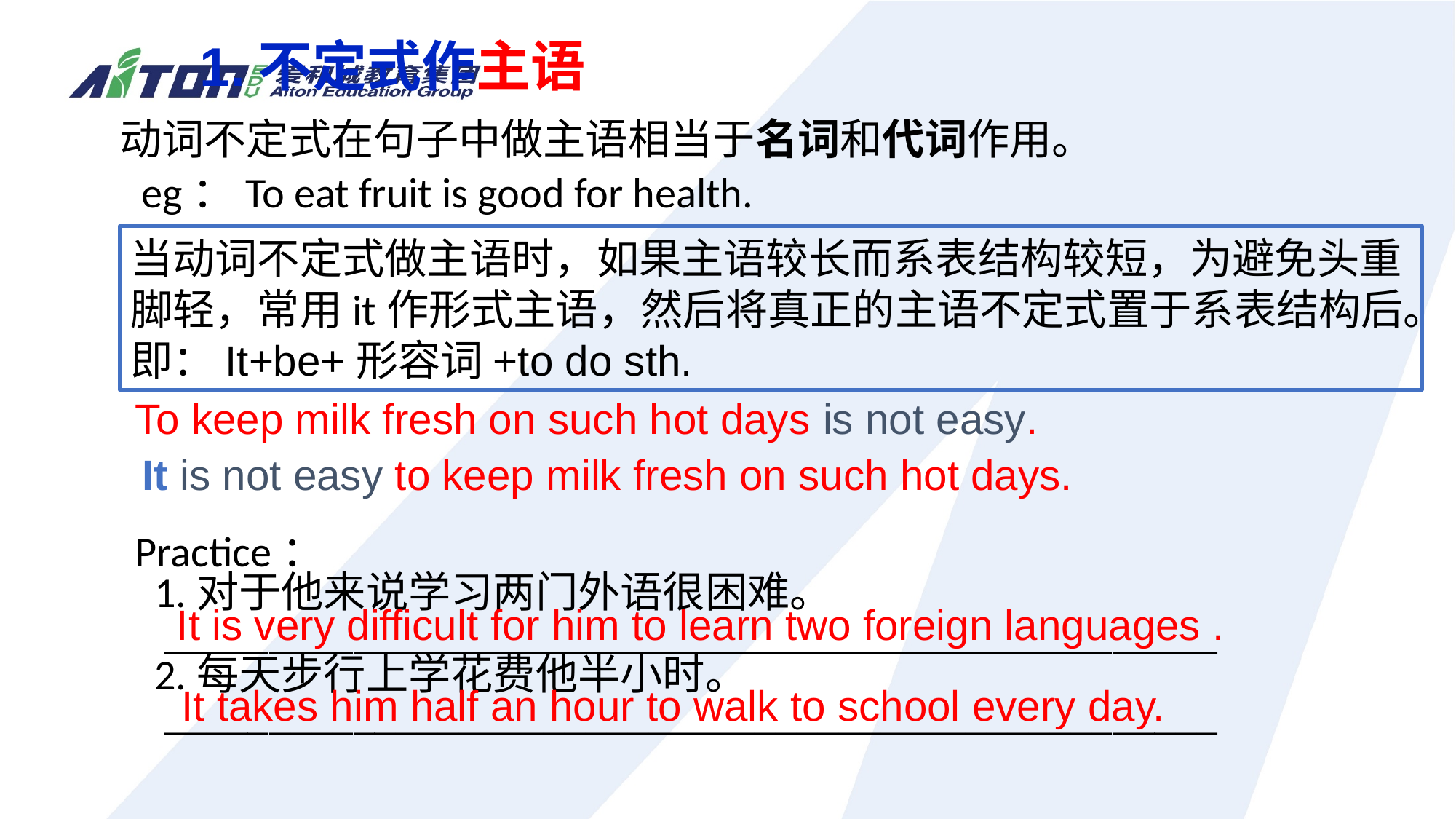

1.不定式作主语
动词不定式在句子中做主语相当于名词和代词作用。
eg：To eat fruit is good for health.
当动词不定式做主语时，如果主语较长而系表结构较短，为避免头重脚轻，常用it作形式主语，然后将真正的主语不定式置于系表结构后。即：It+be+形容词+to do sth.
To keep milk fresh on such hot days is not easy.
 It is not easy to keep milk fresh on such hot days.

Practice：
  1.对于他来说学习两门外语很困难。
   __________________________________________________
  2.每天步行上学花费他半小时。
   __________________________________________________
It is very difficult for him to learn two foreign languages .
It takes him half an hour to walk to school every day.